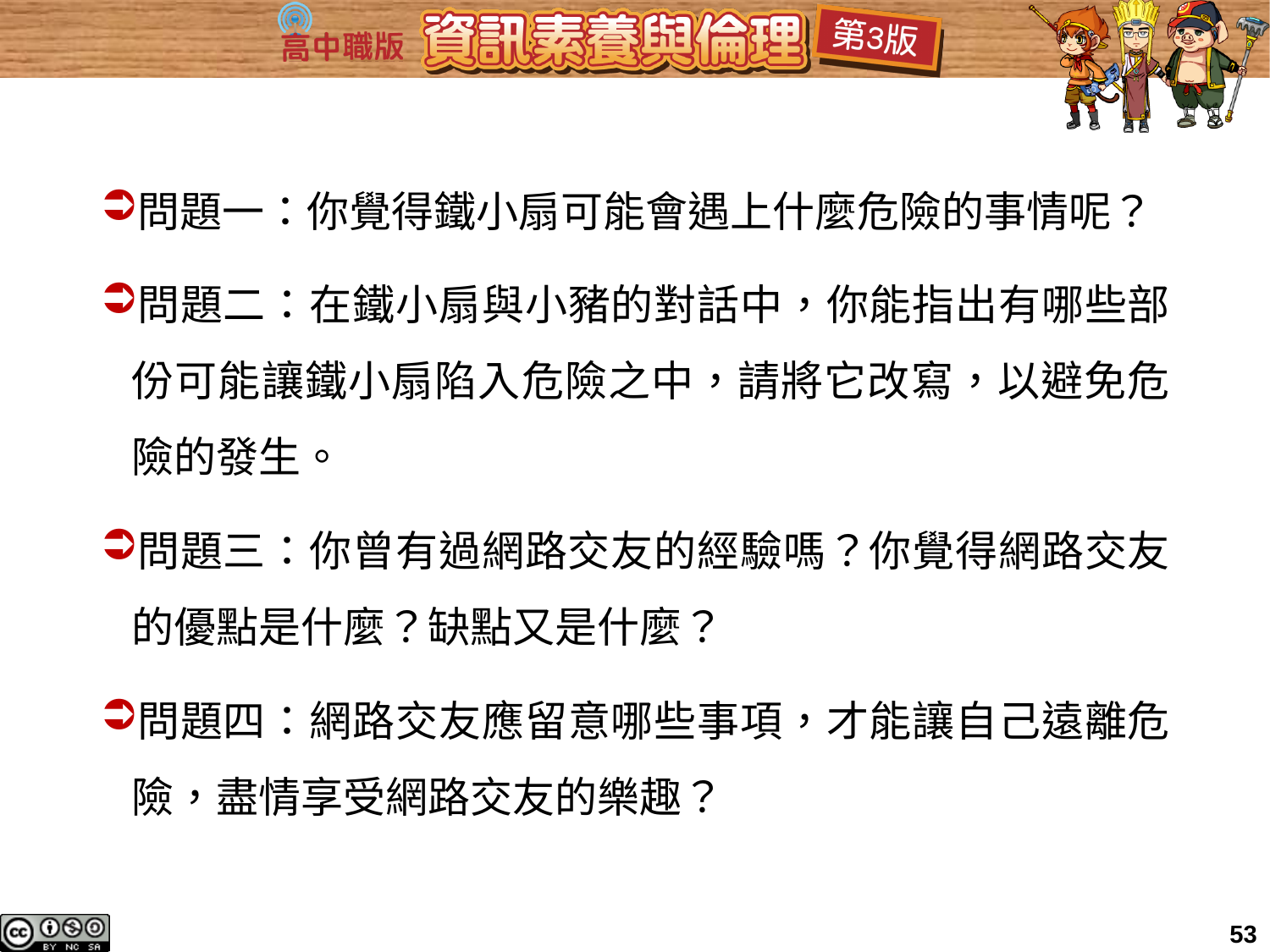

問題一：你覺得鐵小扇可能會遇上什麼危險的事情呢？
問題二：在鐵小扇與小豬的對話中，你能指出有哪些部份可能讓鐵小扇陷入危險之中，請將它改寫，以避免危險的發生。
問題三：你曾有過網路交友的經驗嗎？你覺得網路交友的優點是什麼？缺點又是什麼？
問題四：網路交友應留意哪些事項，才能讓自己遠離危險，盡情享受網路交友的樂趣？

53